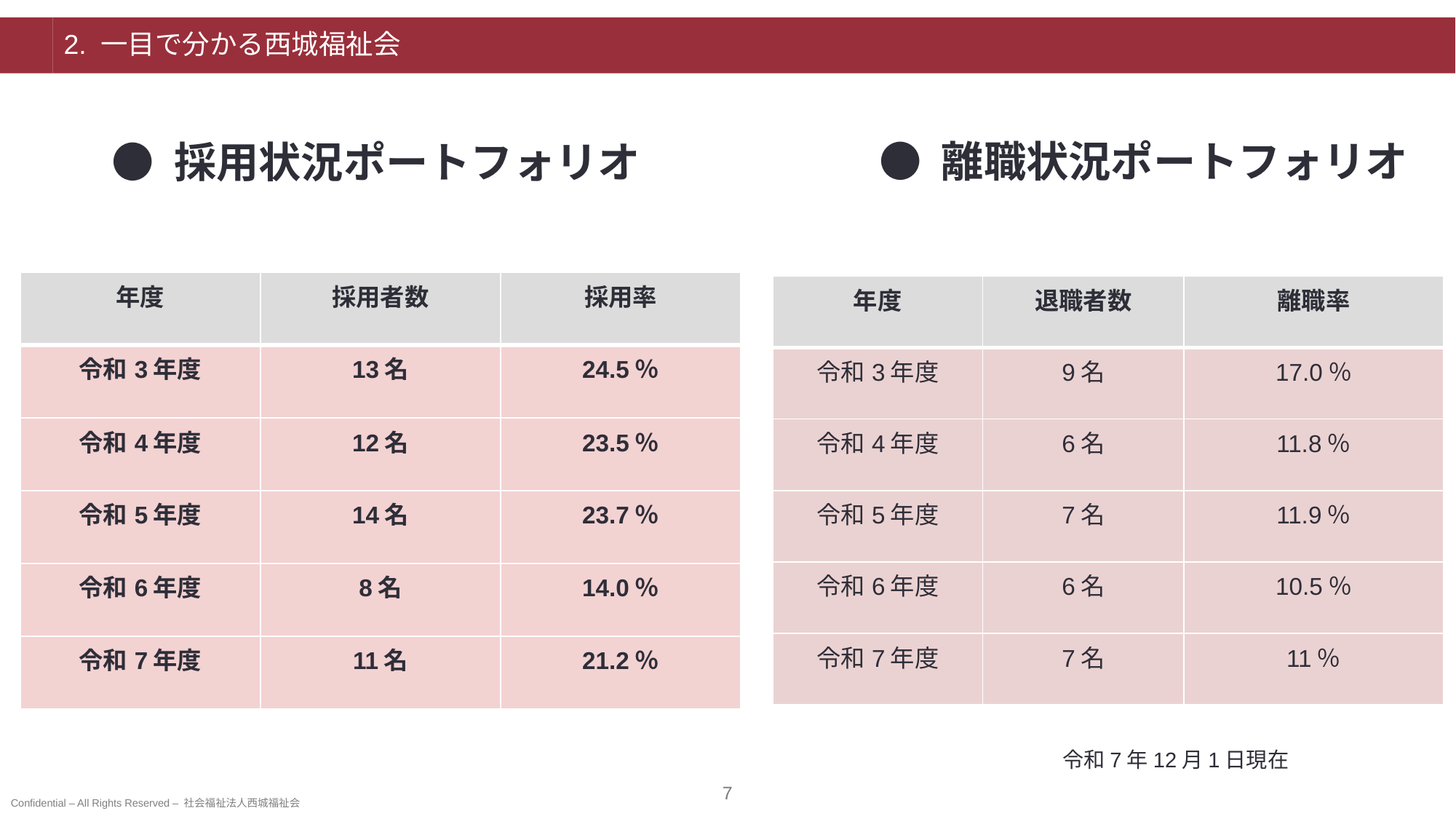

# 2. 一目で分かる西城福祉会
● 離職状況ポートフォリオ
● 採用状況ポートフォリオ
| 年度 | 採用者数 | 採用率 |
| --- | --- | --- |
| 令和3年度 | 13名 | 24.5％ |
| 令和4年度 | 12名 | 23.5％ |
| 令和5年度 | 14名 | 23.7％ |
| 令和6年度 | 8名 | 14.0％ |
| 令和7年度 | 11名 | 21.2％ |
| 年度 | 退職者数 | 離職率 |
| --- | --- | --- |
| 令和3年度 | 9名 | 17.0％ |
| 令和4年度 | 6名 | 11.8％ |
| 令和5年度 | 7名 | 11.9％ |
| 令和6年度 | 6名 | 10.5％ |
| 令和7年度 | 7名 | 11％ |
令和7年12月1日現在
7